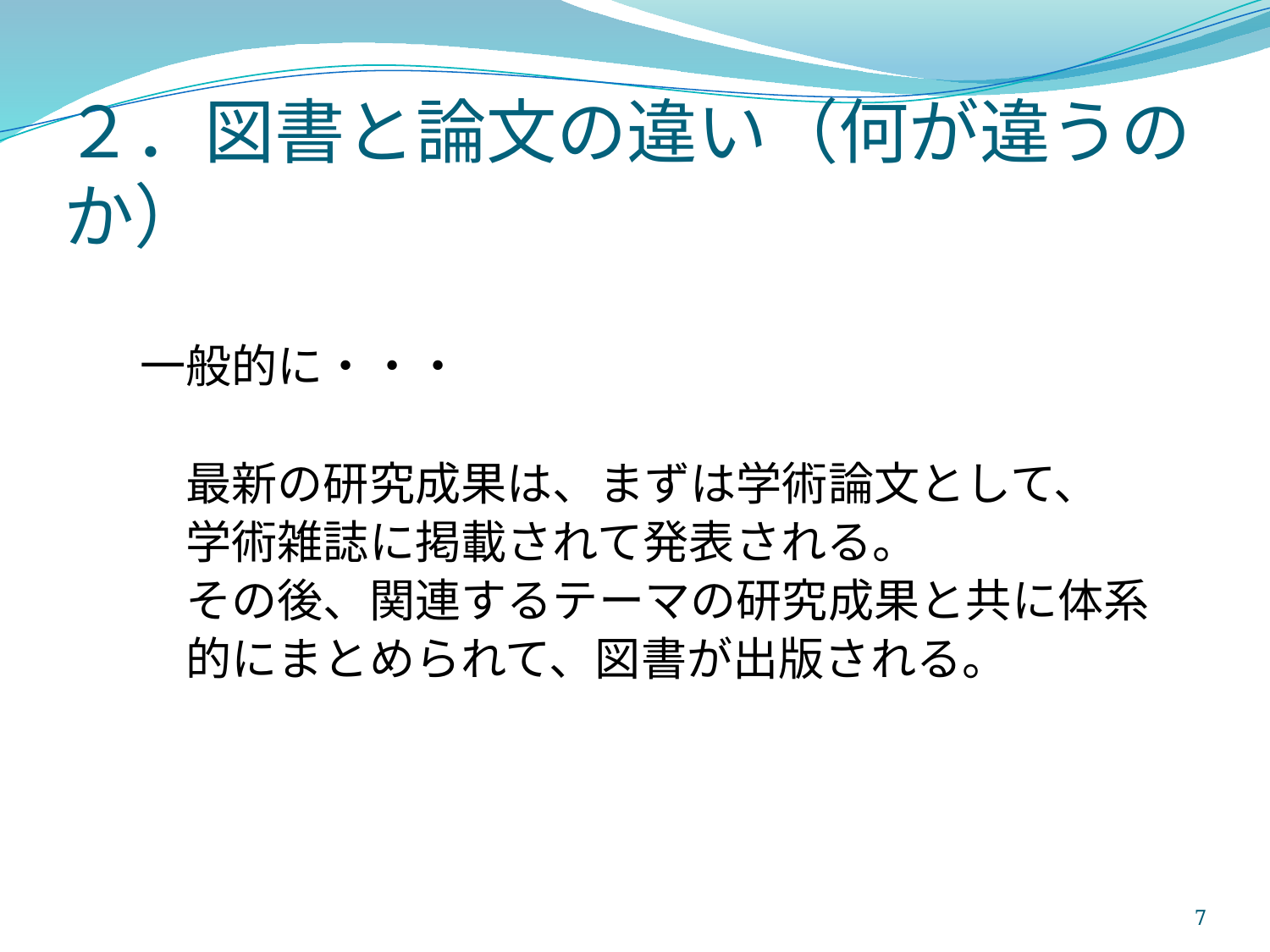

# ２．図書と論文の違い（何が違うのか）

一般的に・・・

　最新の研究成果は、まずは学術論文として、
　学術雑誌に掲載されて発表される。
　その後、関連するテーマの研究成果と共に体系
　的にまとめられて、図書が出版される。

7